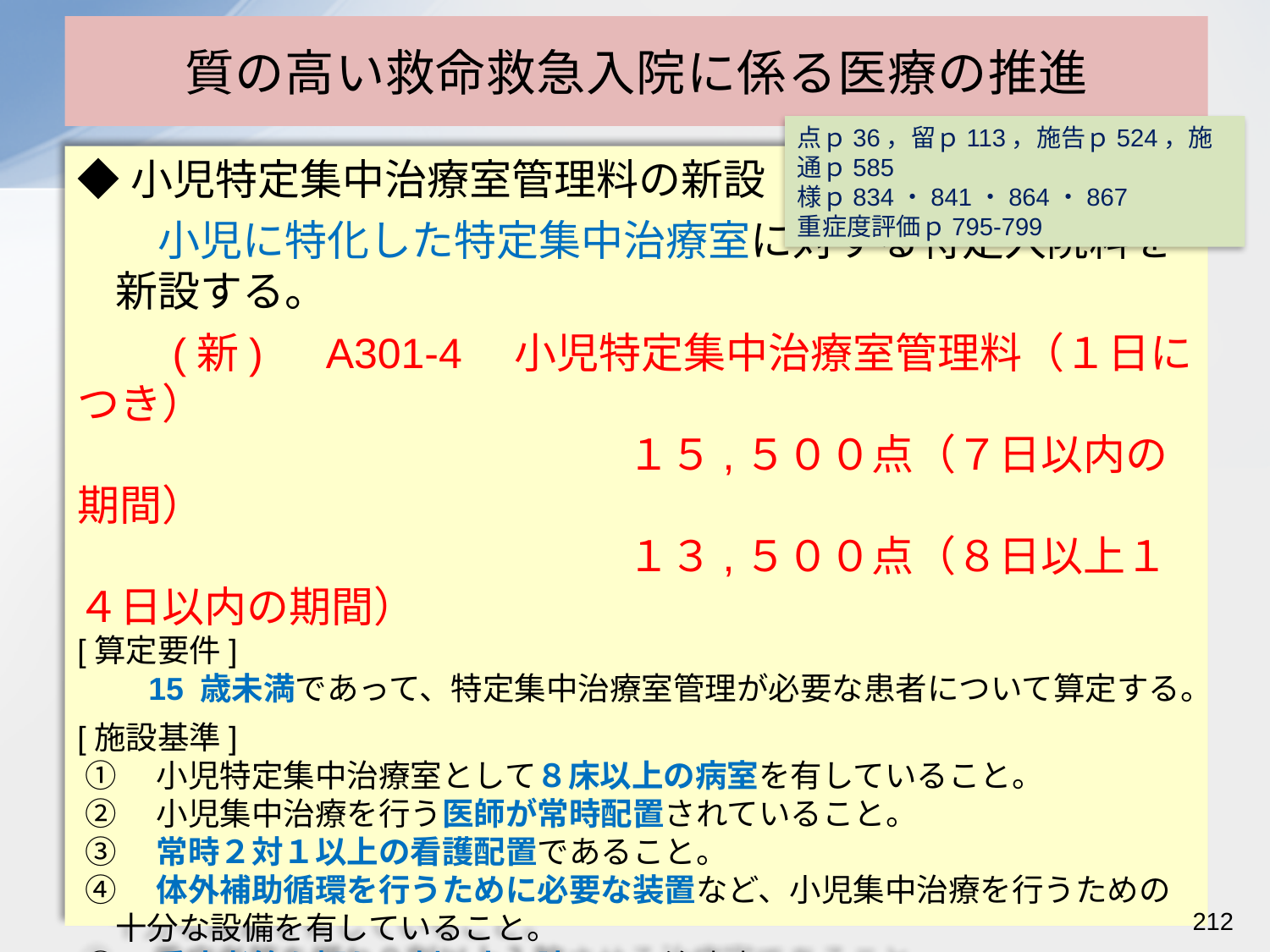

# 質の高い救命救急入院に係る医療の推進
点ｐ36，留ｐ113，施告ｐ524，施通ｐ585
様ｐ834・841・864・867
重症度評価ｐ795-799
◆小児特定集中治療室管理料の新設
　小児に特化した特定集中治療室に対する特定入院料を新設する。
　　(新)　A301-4　小児特定集中治療室管理料（１日につき）
　　　　　　　　　　　　　１５,５００点（７日以内の期間）
　　　　　　　　　　　　　１３,５００点（８日以上１４日以内の期間）
[算定要件]
　　15 歳未満であって、特定集中治療室管理が必要な患者について算定する。
[施設基準]
①　小児特定集中治療室として８床以上の病室を有していること。
②　小児集中治療を行う医師が常時配置されていること。
③　常時２対１以上の看護配置であること。
④　体外補助循環を行うために必要な装置など、小児集中治療を行うための十分な設備を有していること。
⑤　重症者等を概ね９割以上入院させる治療室であること。
⑥　同病室に入院する患者のうち、転院日に他の医療機関において救命救急入院料、特定集中治療室管理料を算定していた患者を一定程度受け入れていること。
212